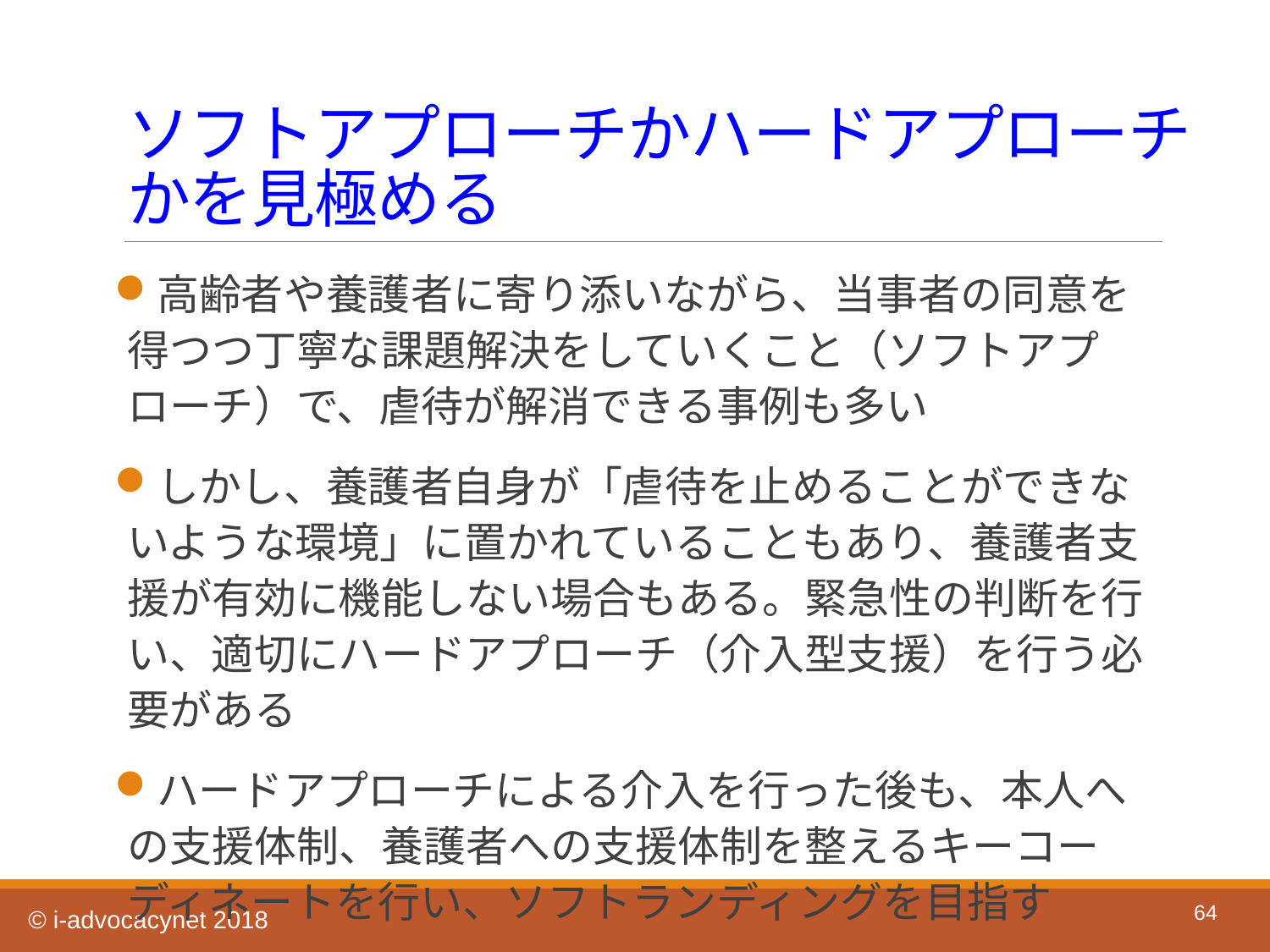

# ソフトアプローチかハードアプローチかを見極める
高齢者や養護者に寄り添いながら、当事者の同意を得つつ丁寧な課題解決をしていくこと（ソフトアプローチ）で、虐待が解消できる事例も多い
しかし、養護者自身が「虐待を止めることができないような環境」に置かれていることもあり、養護者支援が有効に機能しない場合もある。緊急性の判断を行い、適切にハードアプローチ（介入型支援）を行う必要がある
ハードアプローチによる介入を行った後も、本人への支援体制、養護者への支援体制を整えるキーコーディネートを行い、ソフトランディングを目指す
64